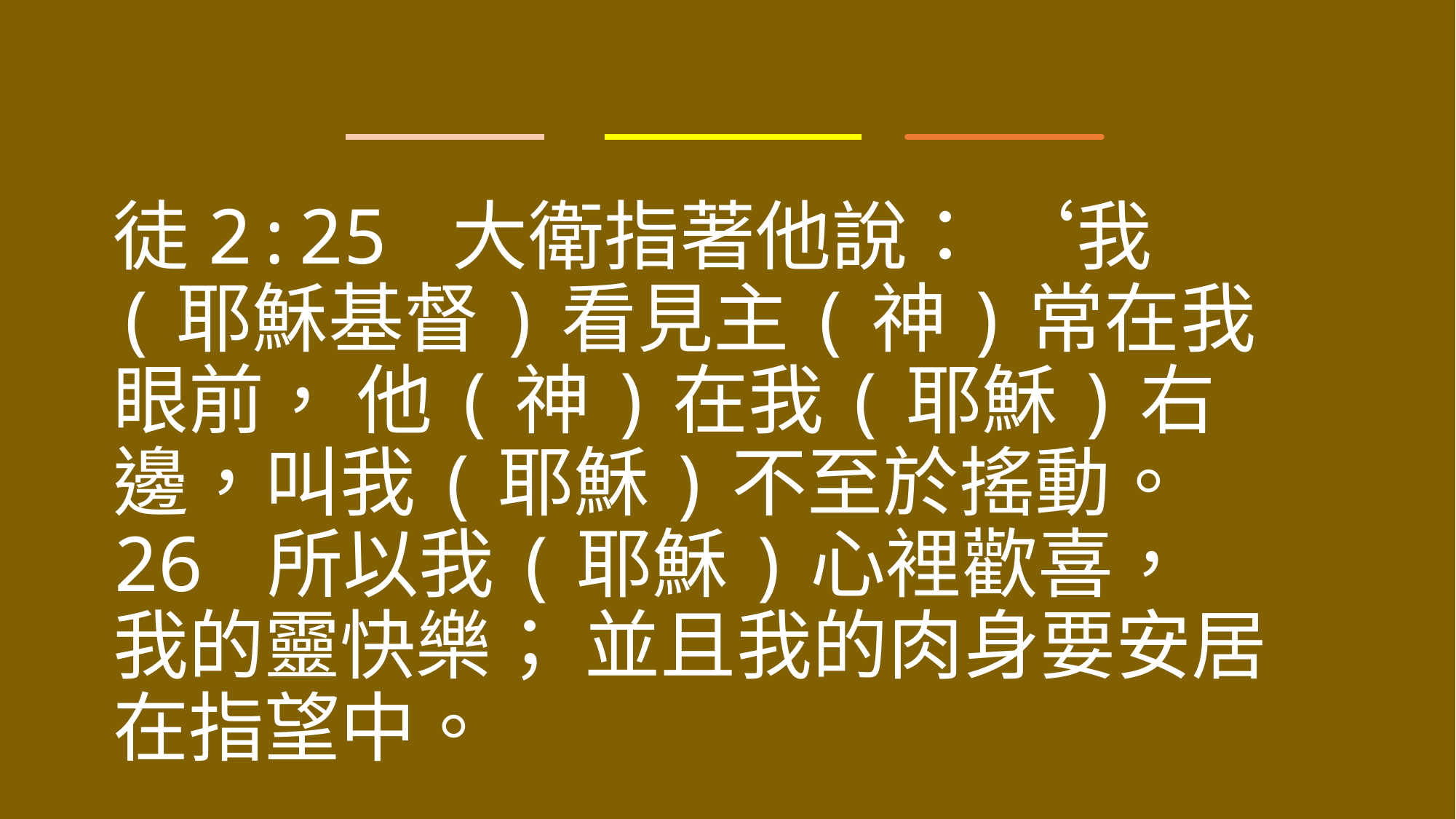

徒2:25 大衛指著他說： ‘我(耶穌基督)看見主(神)常在我眼前， 他(神)在我(耶穌)右邊，叫我(耶穌)不至於搖動。 26 所以我(耶穌)心裡歡喜， 我的靈快樂； 並且我的肉身要安居在指望中。